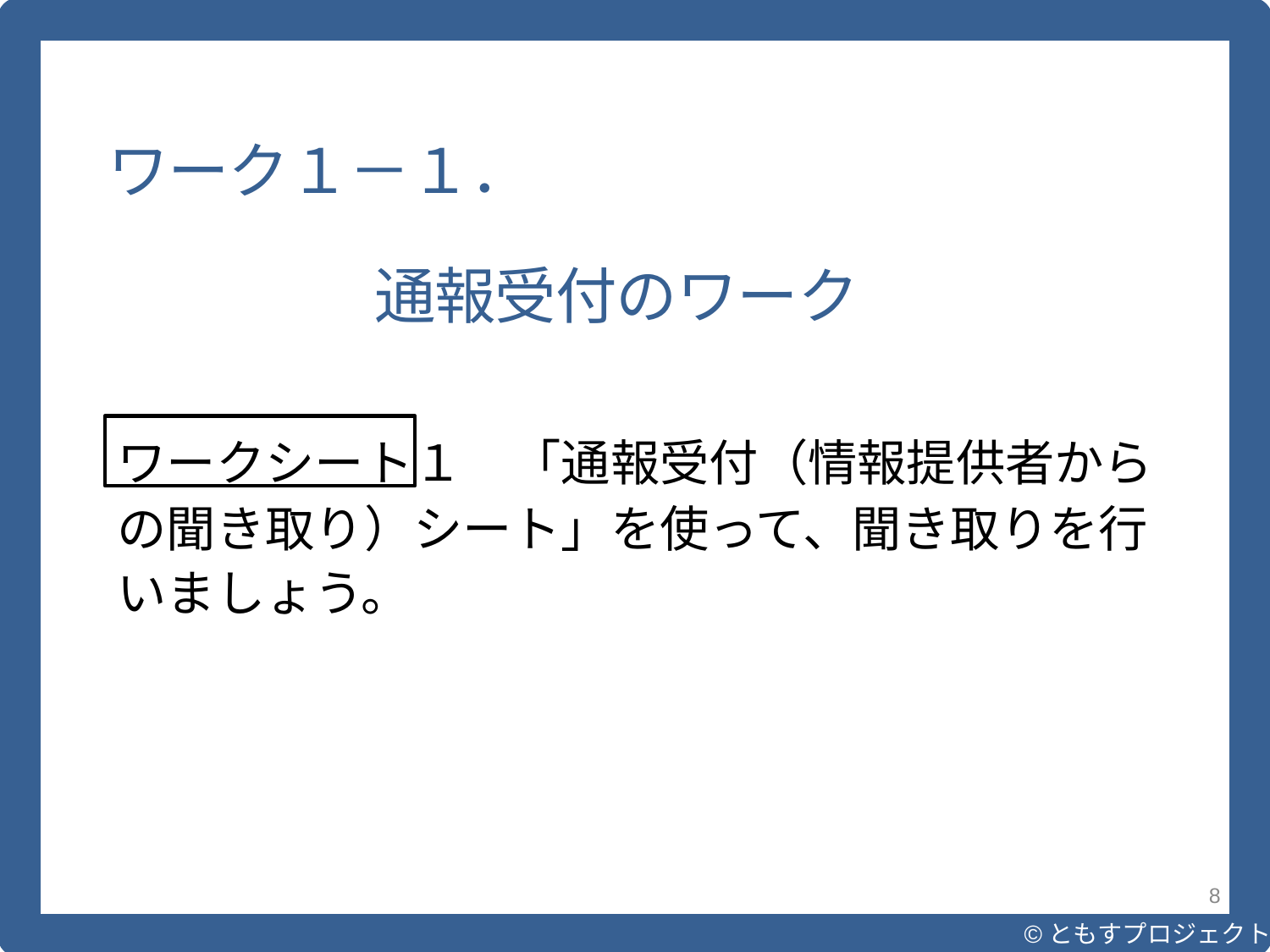

©ともすプロジェクト
ワーク１－１．

通報受付のワーク

ワークシート１　「通報受付（情報提供者からの聞き取り）シート」を使って、聞き取りを行いましょう。
8